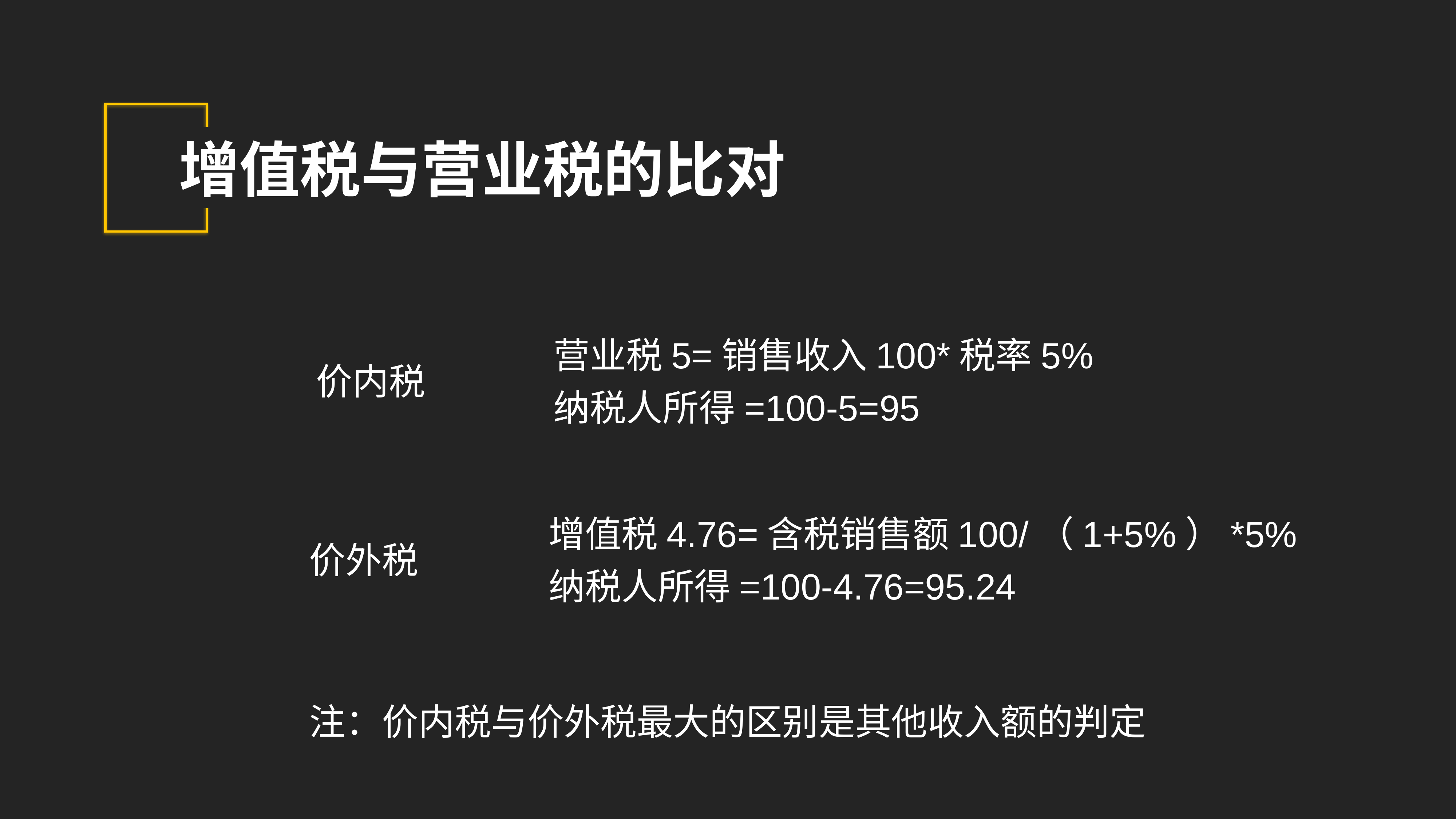

增值税与营业税的比对
营业税5=销售收入100*税率5%
纳税人所得=100-5=95
价内税
增值税4.76=含税销售额100/（1+5%）*5%
纳税人所得=100-4.76=95.24
价外税
注：价内税与价外税最大的区别是其他收入额的判定